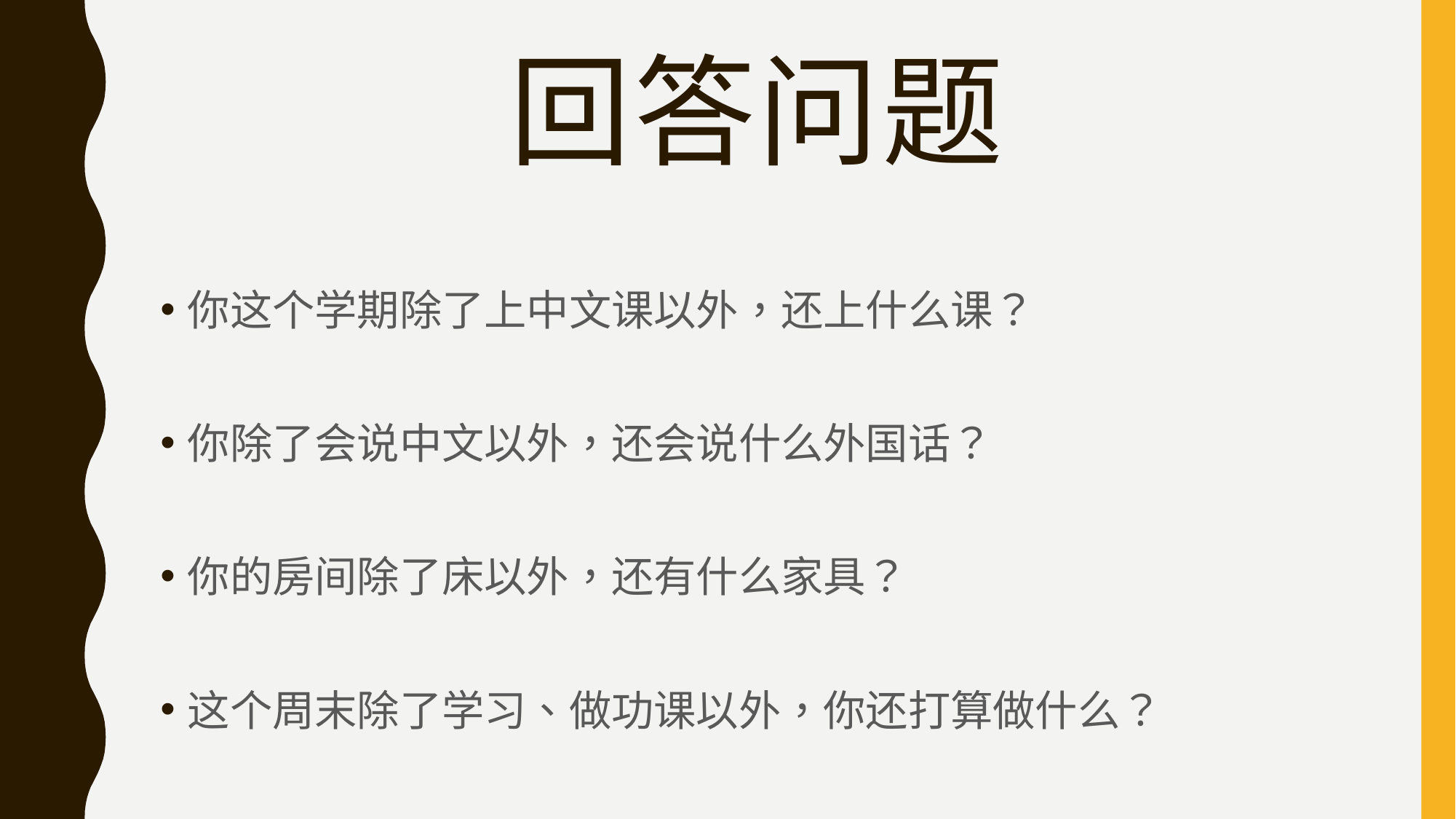

# 回答问题
你这个学期除了上中文课以外，还上什么课？

你除了会说中文以外，还会说什么外国话？

你的房间除了床以外，还有什么家具？

这个周末除了学习、做功课以外，你还打算做什么？